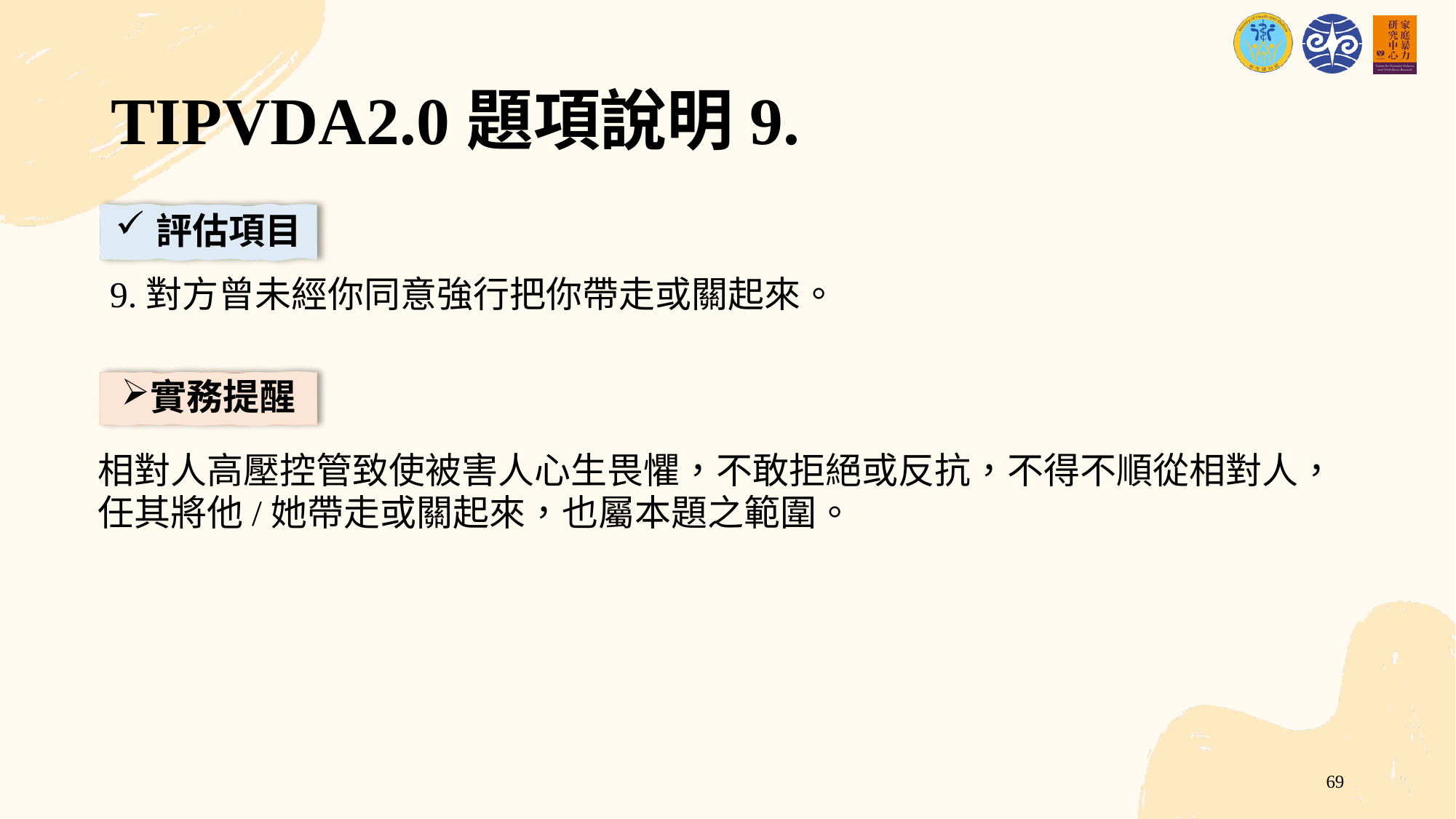

# TIPVDA2.0題項說明9.
評估項目
9.對方曾未經你同意強行把你帶走或關起來。
實務提醒
相對人高壓控管致使被害人心生畏懼，不敢拒絕或反抗，不得不順從相對人，任其將他/她帶走或關起來，也屬本題之範圍。
69